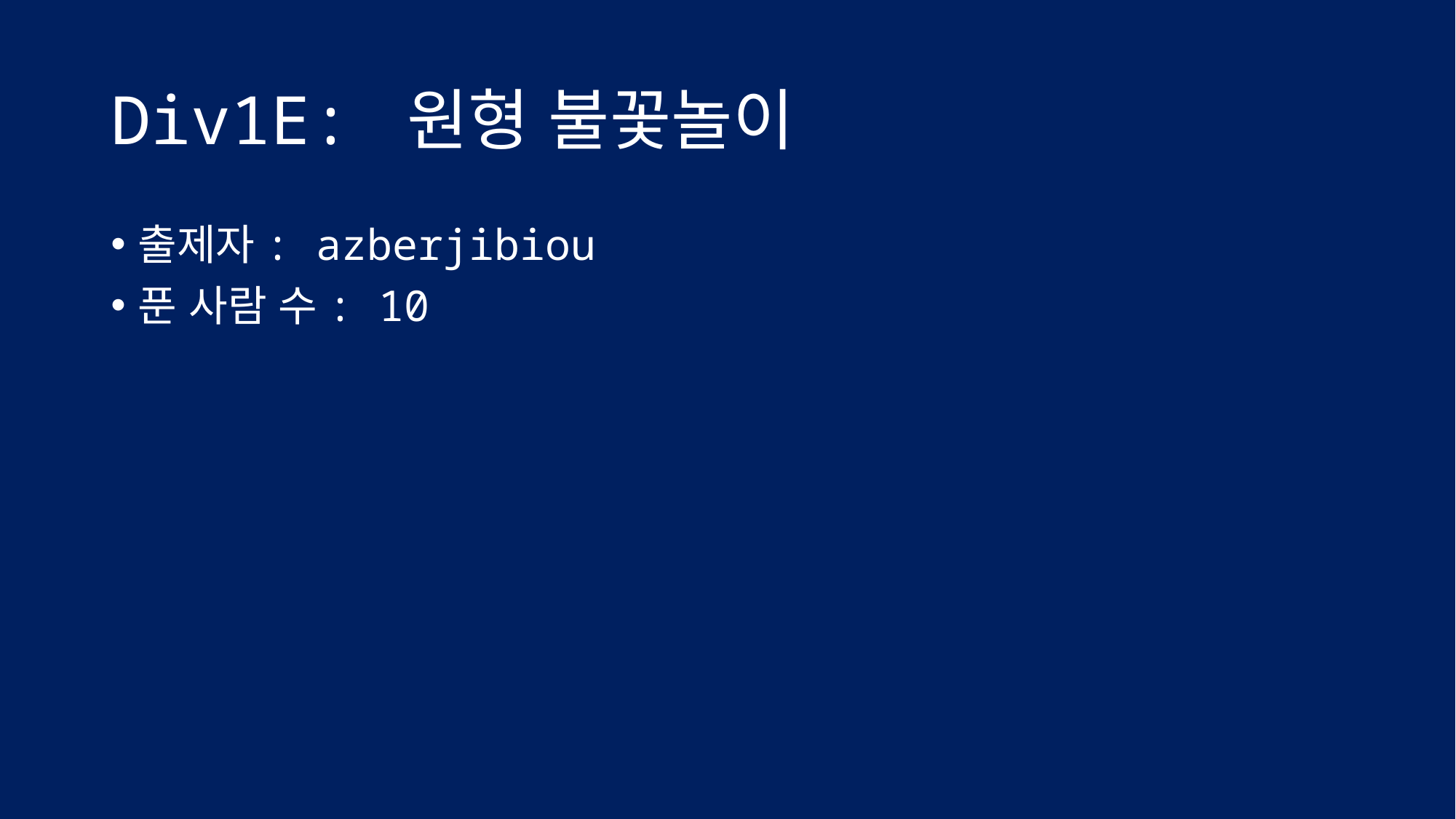

# Div1E: 원형 불꽃놀이
출제자: azberjibiou
푼 사람 수: 10